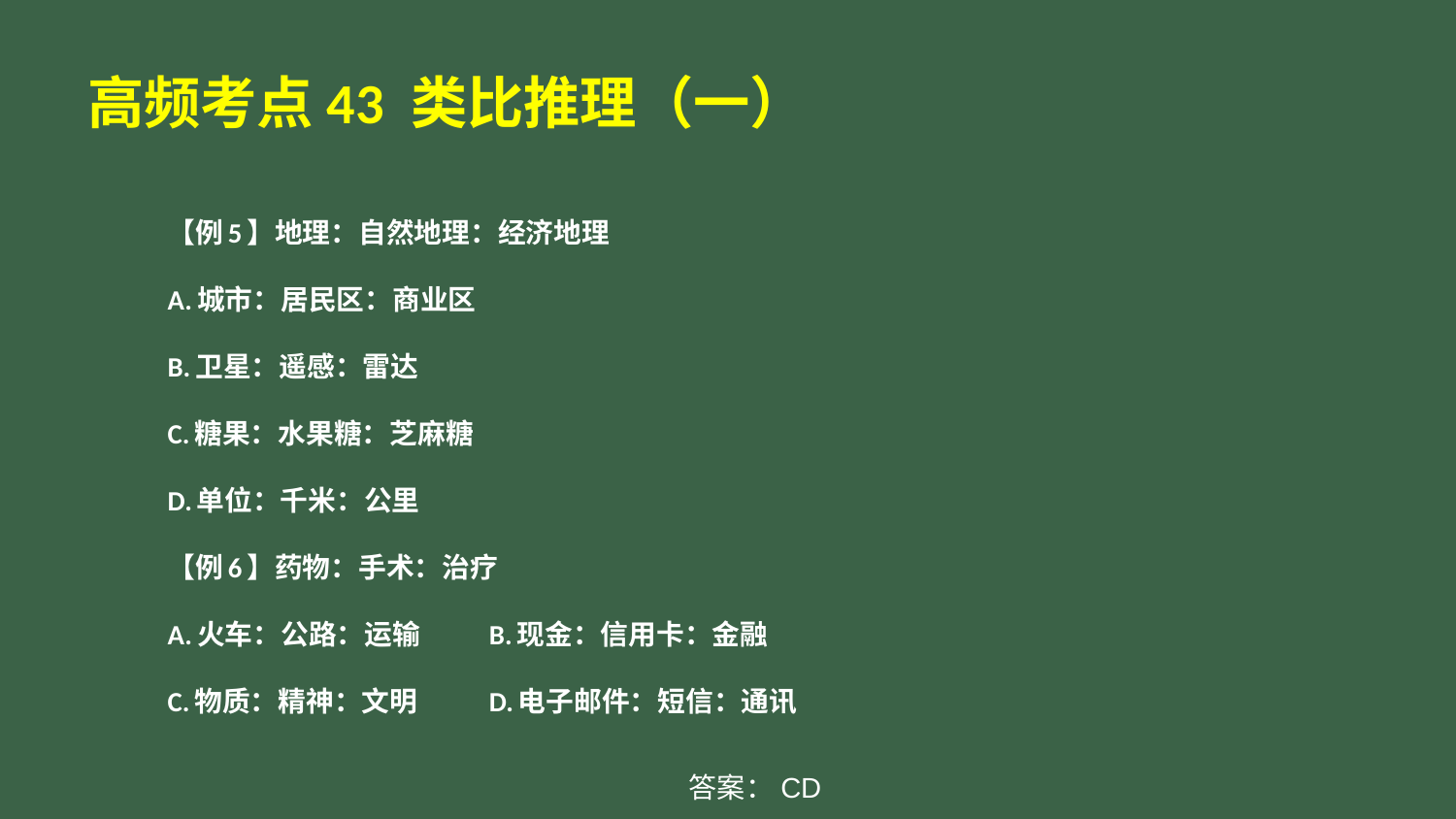

# 高频考点43 类比推理（一）
【例5】地理：自然地理：经济地理
A.城市：居民区：商业区
B.卫星：遥感：雷达
C.糖果：水果糖：芝麻糖
D.单位：千米：公里
【例6】药物：手术：治疗
A.火车：公路：运输	B.现金：信用卡：金融
C.物质：精神：文明	D.电子邮件：短信：通讯

答案：CD